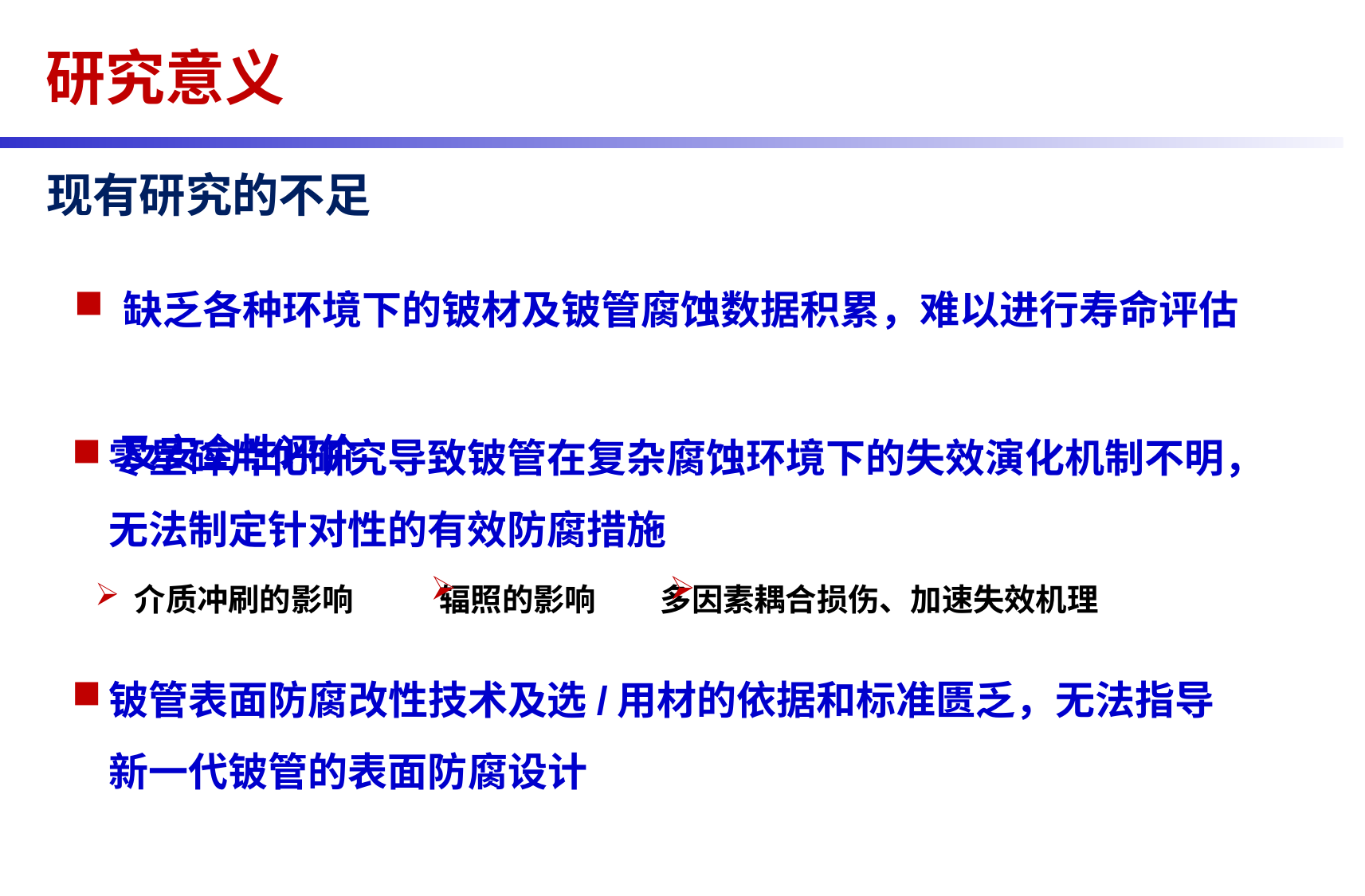

研究意义
现有研究的不足
 缺乏各种环境下的铍材及铍管腐蚀数据积累，难以进行寿命评估
    及安全性评价
零星碎片化研究导致铍管在复杂腐蚀环境下的失效演化机制不明，无法制定针对性的有效防腐措施
 介质冲刷的影响            辐照的影响         多因素耦合损伤、加速失效机理

铍管表面防腐改性技术及选/用材的依据和标准匮乏，无法指导新一代铍管的表面防腐设计